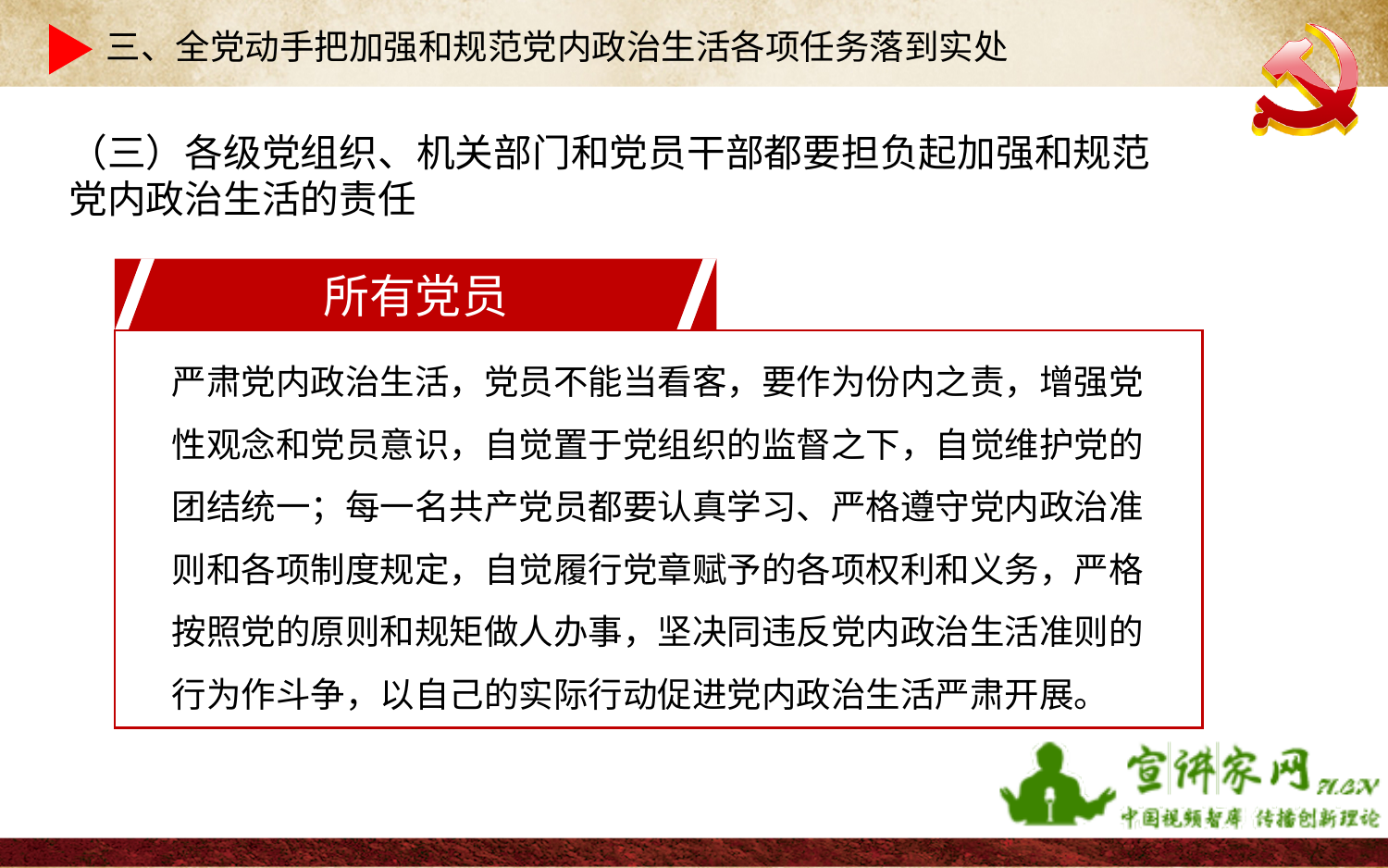

三、全党动手把加强和规范党内政治生活各项任务落到实处
（三）各级党组织、机关部门和党员干部都要担负起加强和规范
党内政治生活的责任
所有党员

严肃党内政治生活，党员不能当看客，要作为份内之责，增强党性观念和党员意识，自觉置于党组织的监督之下，自觉维护党的团结统一；每一名共产党员都要认真学习、严格遵守党内政治准则和各项制度规定，自觉履行党章赋予的各项权利和义务，严格按照党的原则和规矩做人办事，坚决同违反党内政治生活准则的行为作斗争，以自己的实际行动促进党内政治生活严肃开展。